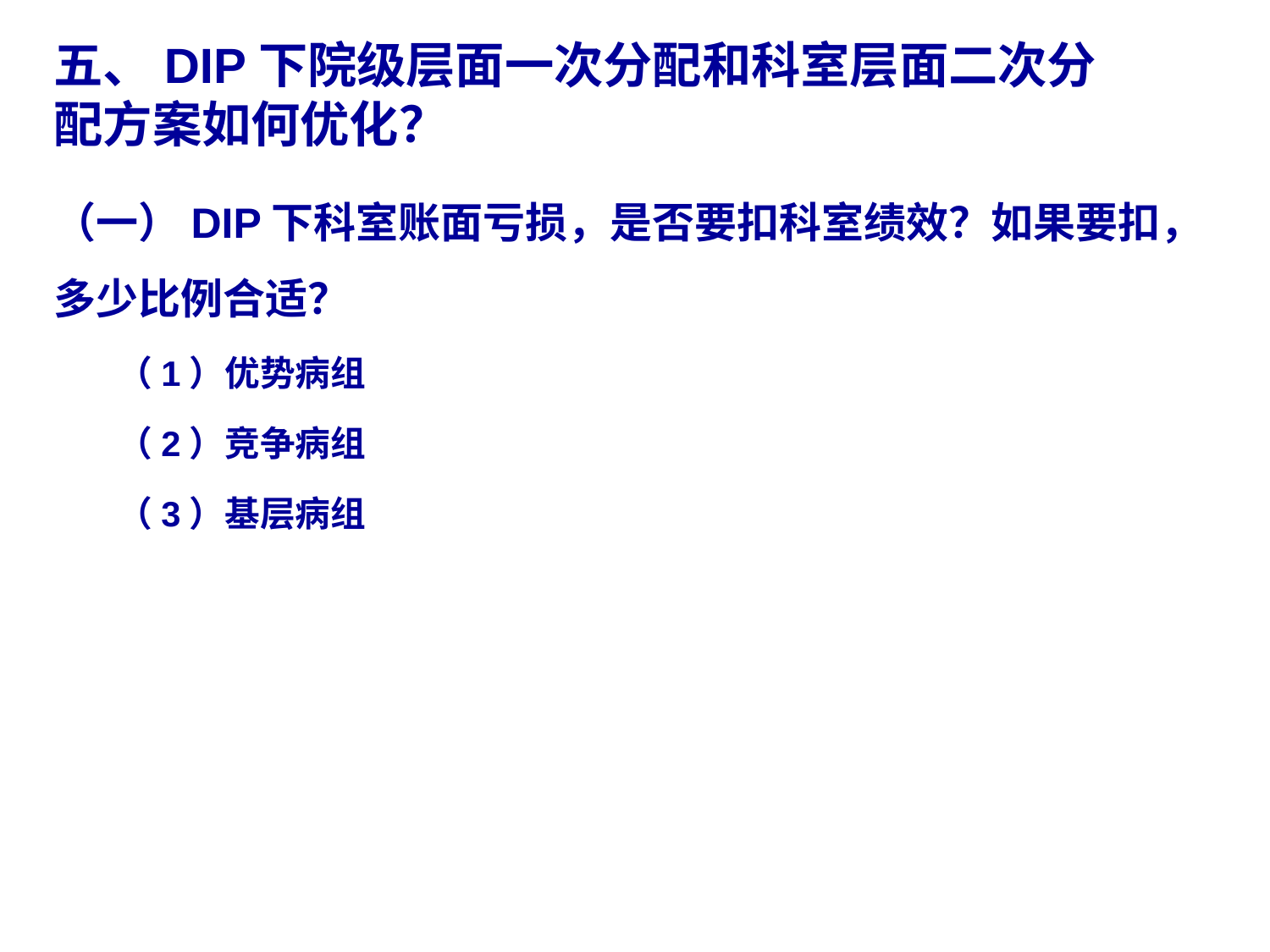

五、DIP下院级层面一次分配和科室层面二次分配方案如何优化？
（一）DIP下科室账面亏损，是否要扣科室绩效？如果要扣，多少比例合适？
（1）优势病组
（2）竞争病组
（3）基层病组